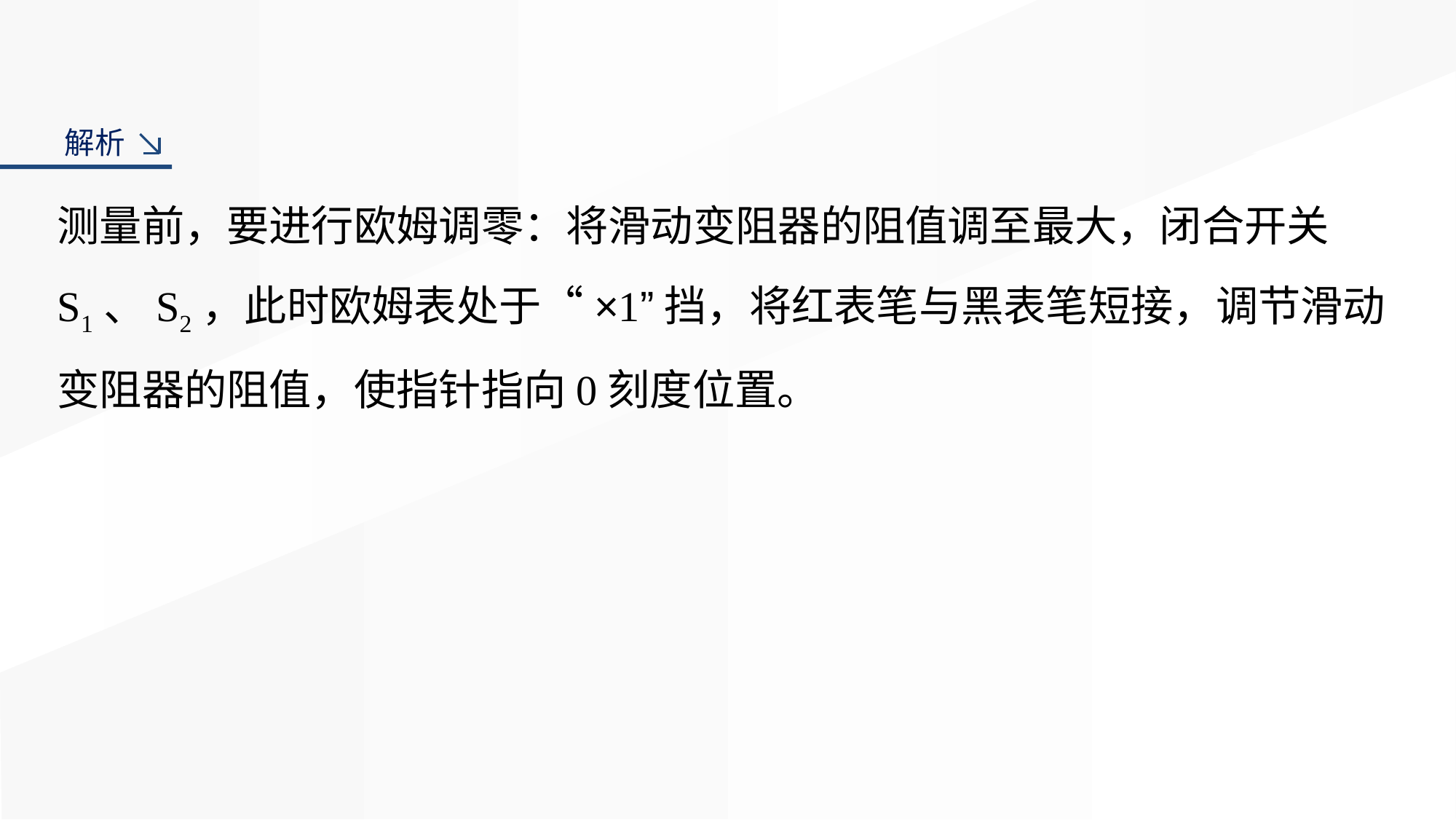

解析

测量前，要进行欧姆调零：将滑动变阻器的阻值调至最大，闭合开关S1、S2，此时欧姆表处于“×1”挡，将红表笔与黑表笔短接，调节滑动变阻器的阻值，使指针指向0刻度位置。